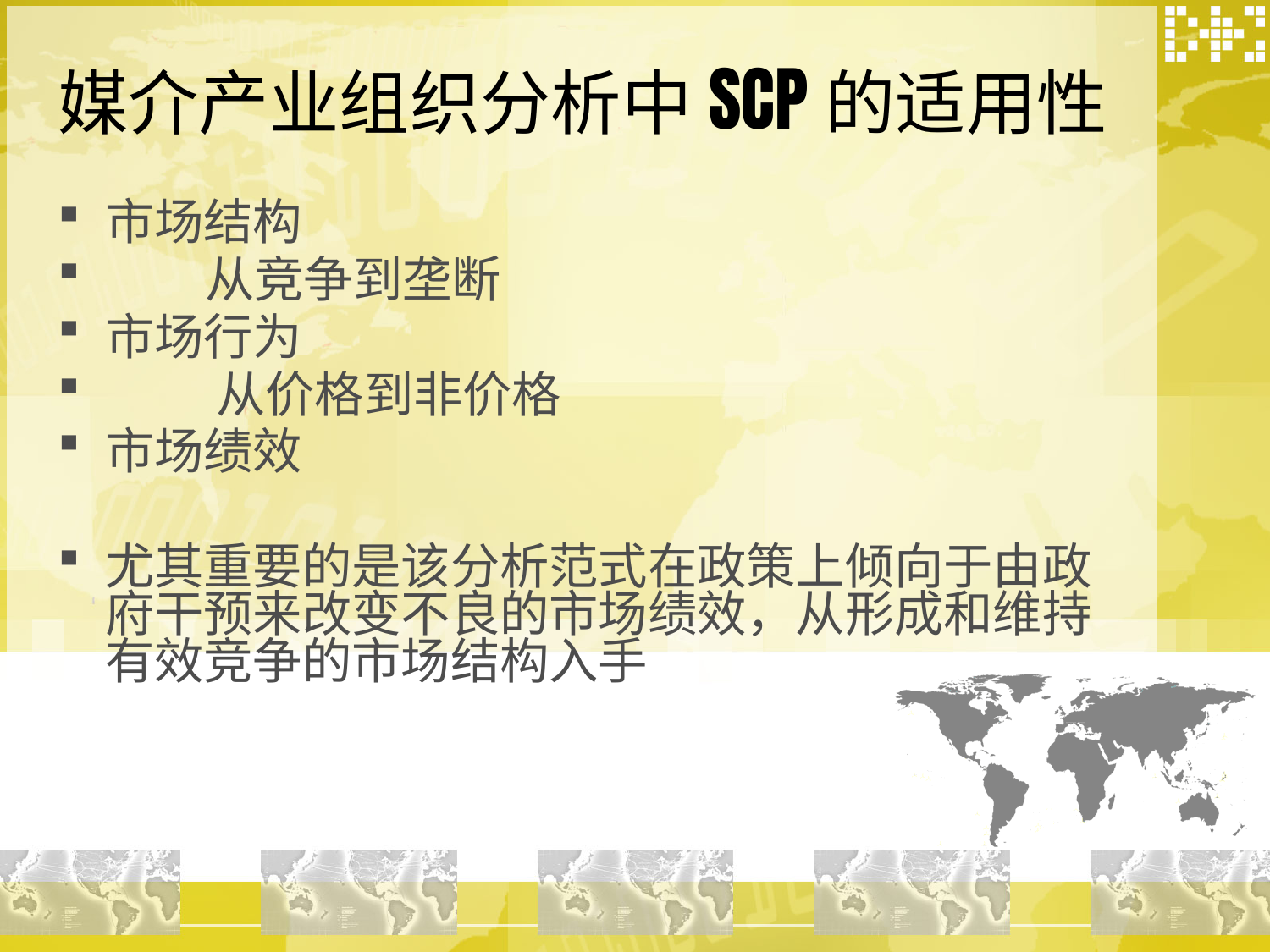

# 媒介产业组织分析中SCP的适用性
市场结构
        从竞争到垄断
市场行为
         从价格到非价格
市场绩效

尤其重要的是该分析范式在政策上倾向于由政府干预来改变不良的市场绩效，从形成和维持有效竞争的市场结构入手